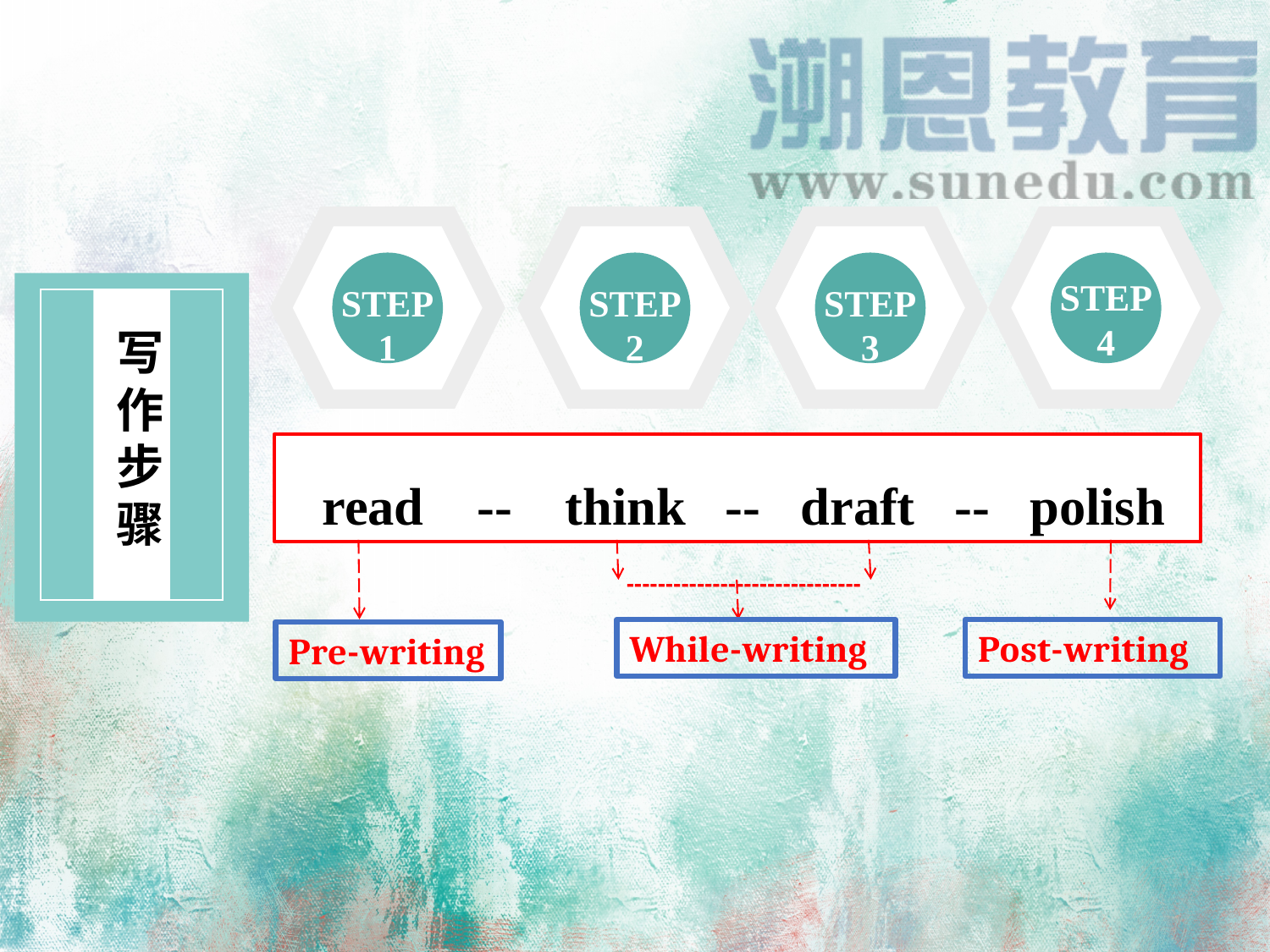

读懂大意
理清脉络

细读首句
构思框架

增加细节
开始写作

修改润色
整洁誊写
STEP
4

写作步骤

STEP
1
STEP
2
STEP
3
 read    --    think   --   draft   --   polish
------------------------------
While-writing
Post-writing
Pre-writing